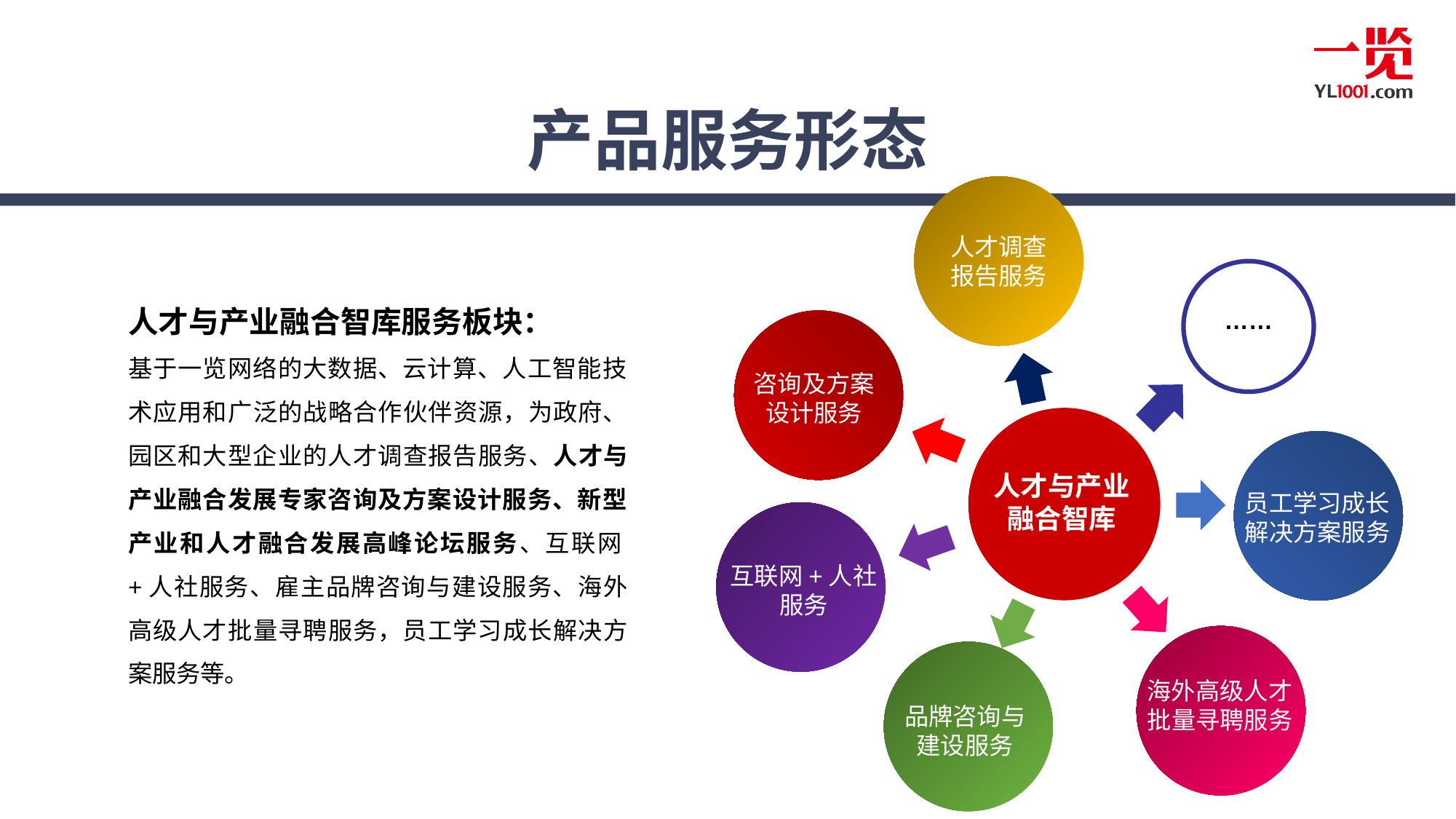

# 产品服务形态

人才调查
报告服务

……
人才与产业融合智库服务板块：
基于一览网络的大数据、云计算、人工智能技术应用和广泛的战略合作伙伴资源，为政府、园区和大型企业的人才调查报告服务、人才与产业融合发展专家咨询及方案设计服务、新型产业和人才融合发展高峰论坛服务、互联网+人社服务、雇主品牌咨询与建设服务、海外高级人才批量寻聘服务，员工学习成长解决方案服务等。

咨询及方案
设计服务

人才与产业
融合智库

员工学习成长
解决方案服务

互联网+人社
服务

海外高级人才
批量寻聘服务
品牌咨询与
建设服务